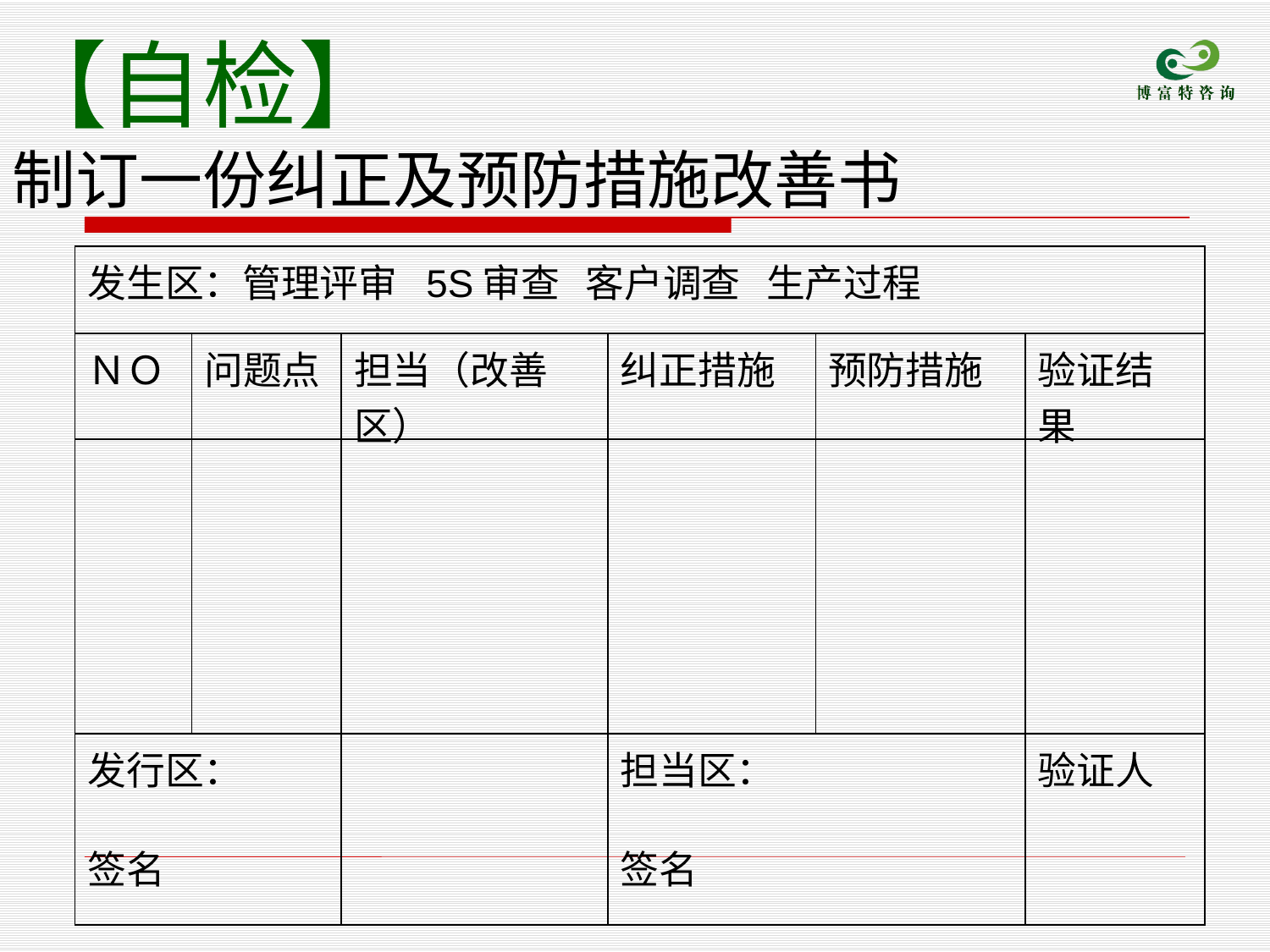

【自检】
制订一份纠正及预防措施改善书

| 发生区：管理评审 5S审查 客户调查 生产过程 |  |  |  |  |  |
| --- | --- | --- | --- | --- | --- |
| ＮＯ | 问题点 | 担当（改善区） | 纠正措施 | 预防措施 | 验证结果 |
|  |  |  |  |  |  |
| 发行区：   签名 |  |  | 担当区：   签名 |  | 验证人 |
802